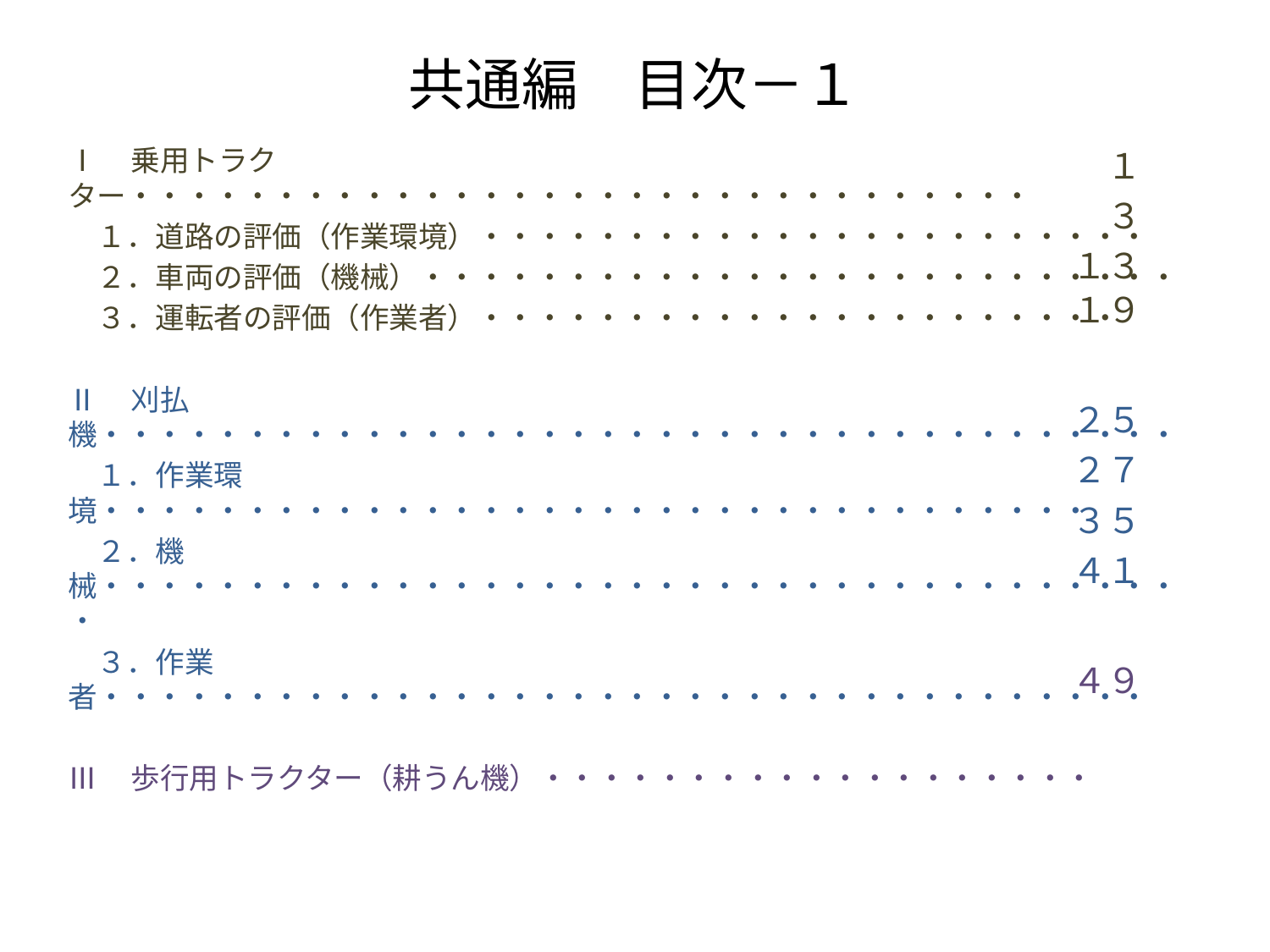

共通編　目次－１
Ⅰ　乗用トラクター・・・・・・・・・・・・・・・・・・・・・・・・・・・・・・・
　１．道路の評価（作業環境）・・・・・・・・・・・・・・・・・・・・・・・
　２．車両の評価（機械）・・・・・・・・・・・・・・・・・・・・・・・・・・
　３．運転者の評価（作業者）・・・・・・・・・・・・・・・・・・・・・・

Ⅱ　刈払機・・・・・・・・・・・・・・・・・・・・・・・・・・・・・・・・・・・・・
　１．作業環境・・・・・・・・・・・・・・・・・・・・・・・・・・・・・・・・・・
　２．機械・・・・・・・・・・・・・・・・・・・・・・・・・・・・・・・・・・・・・・
　３．作業者・・・・・・・・・・・・・・・・・・・・・・・・・・・・・・・・・・・・

Ⅲ　歩行用トラクター（耕うん機）・・・・・・・・・・・・・・・・・・・
　１
　３
１３１９

２５
２７
３５
４１

４９